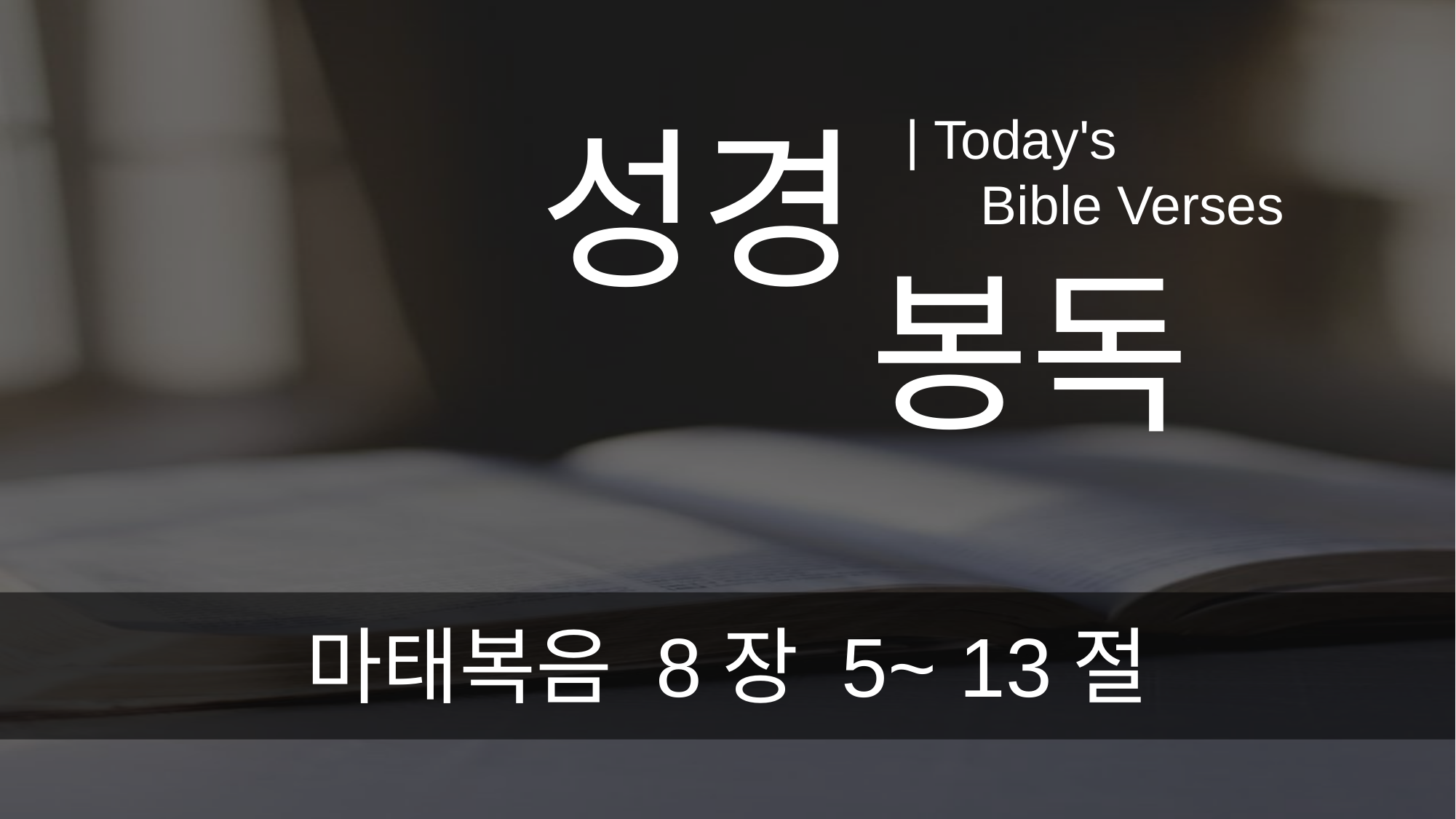

| Today's
     Bible Verses
# 성경
봉독

마태복음 8장 5~ 13절